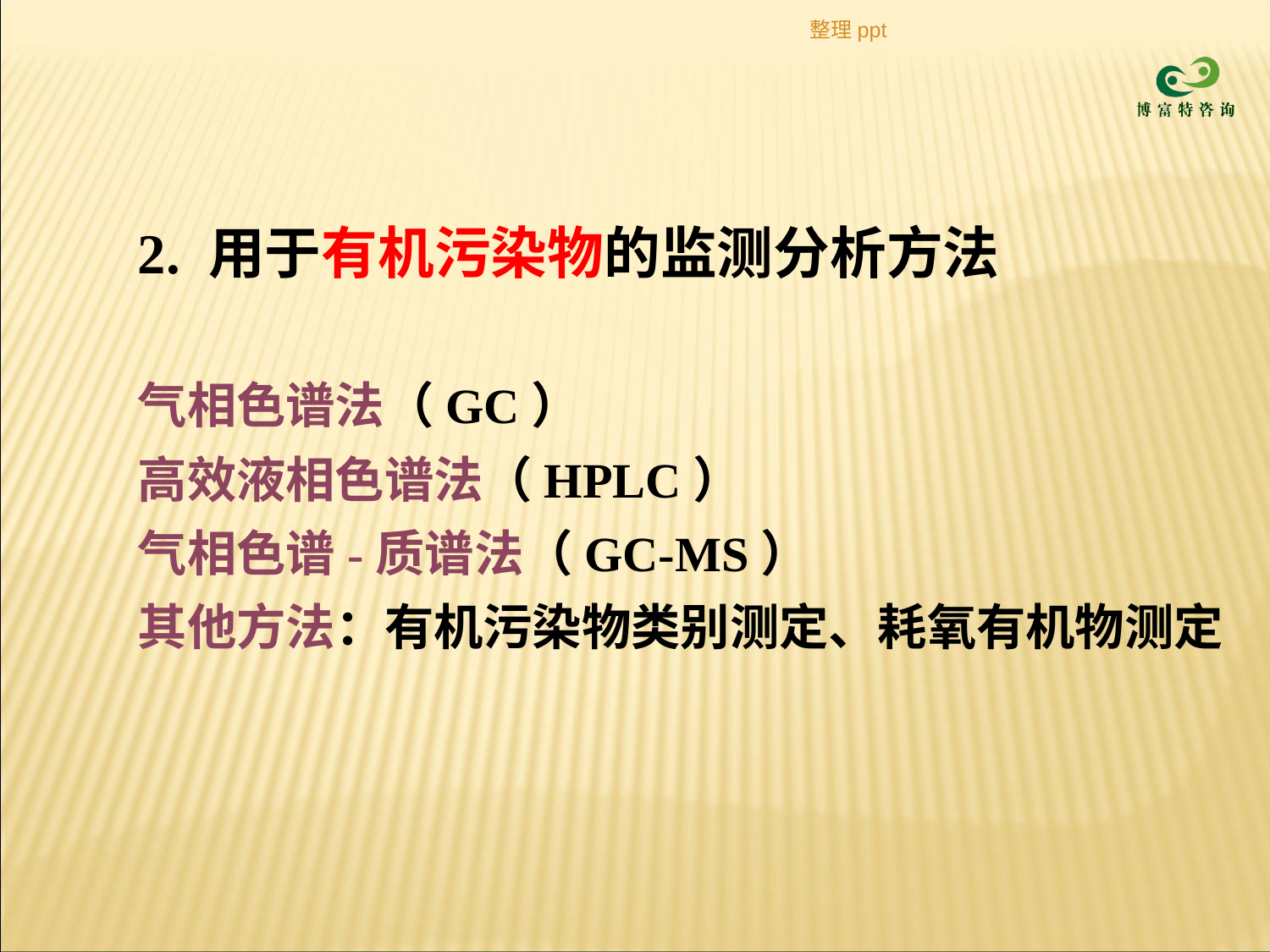

整理ppt
2. 用于有机污染物的监测分析方法
气相色谱法（GC）
高效液相色谱法（HPLC）
气相色谱-质谱法（GC-MS）
其他方法：有机污染物类别测定、耗氧有机物测定
12